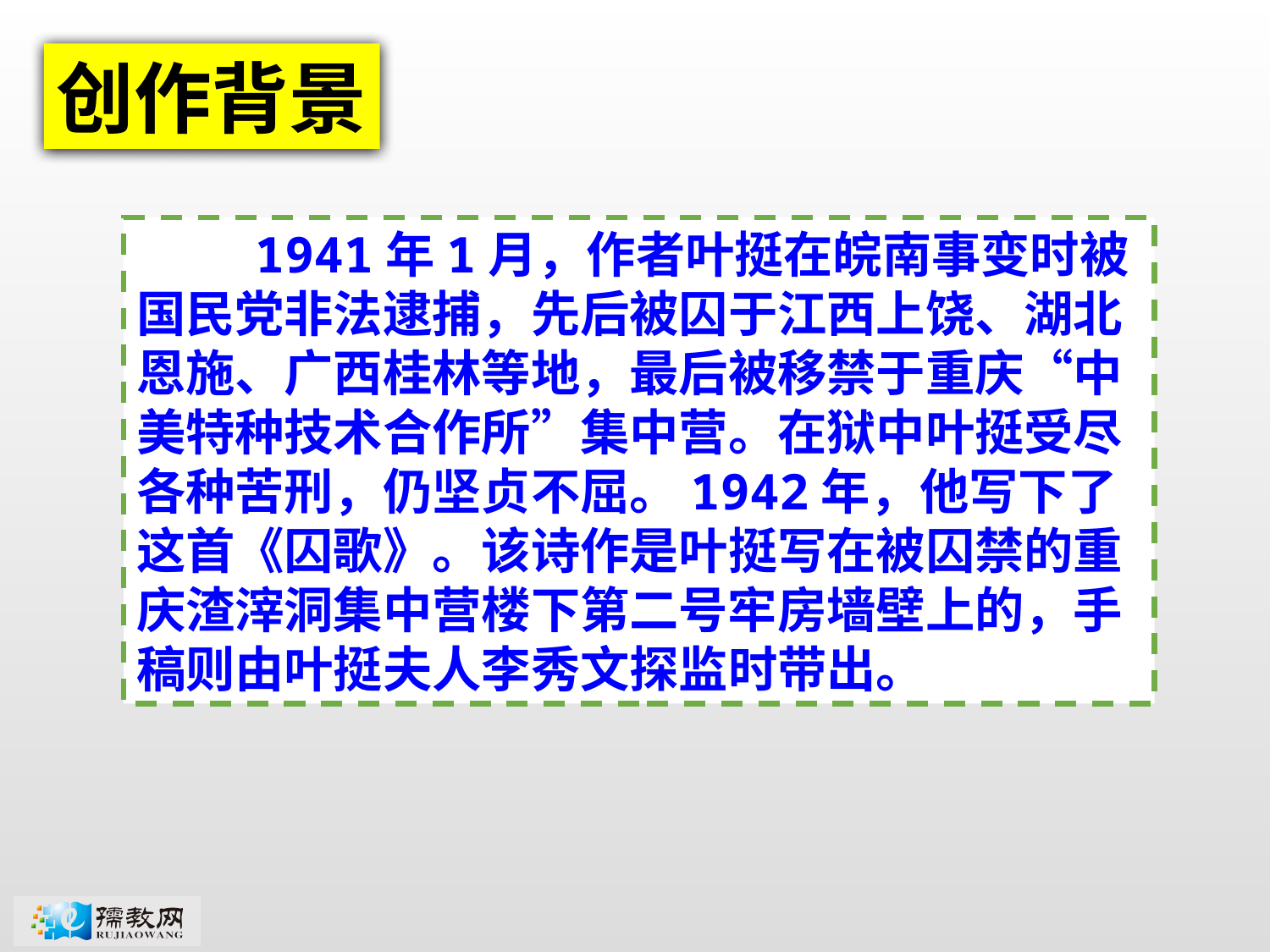

创作背景
    1941年1月，作者叶挺在皖南事变时被国民党非法逮捕，先后被囚于江西上饶、湖北恩施、广西桂林等地，最后被移禁于重庆“中美特种技术合作所”集中营。在狱中叶挺受尽各种苦刑，仍坚贞不屈。1942年，他写下了这首《囚歌》。该诗作是叶挺写在被囚禁的重庆渣滓洞集中营楼下第二号牢房墙壁上的，手稿则由叶挺夫人李秀文探监时带出。